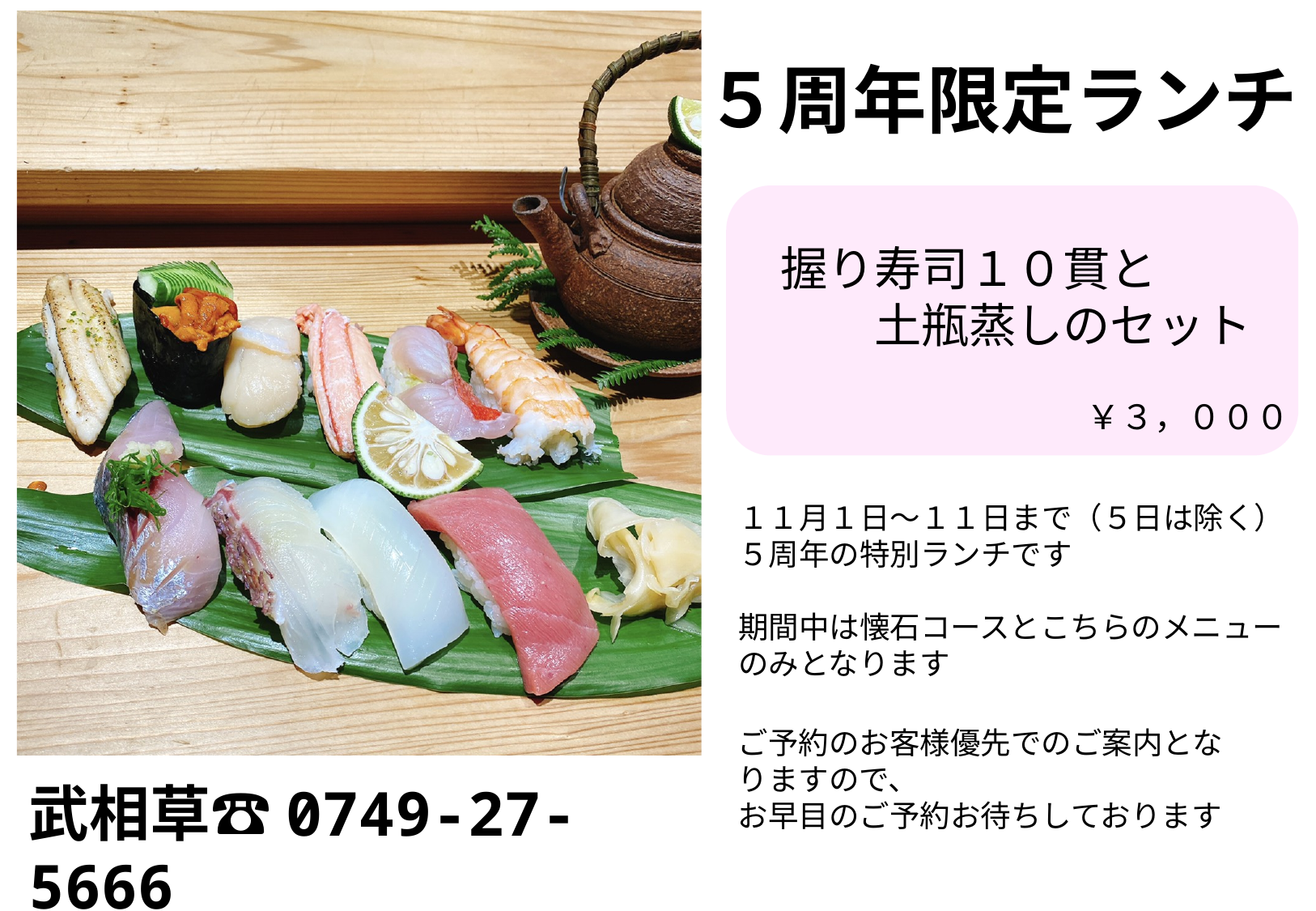

５周年限定ランチ

握り寿司１０貫と
　　土瓶蒸しのセット
￥３，０００
１１月１日～１１日まで（５日は除く）
５周年の特別ランチです

期間中は懐石コースとこちらのメニューのみとなります
ご予約のお客様優先でのご案内となりますので、
お早目のご予約お待ちしております

武相草☎0749‐27‐5666